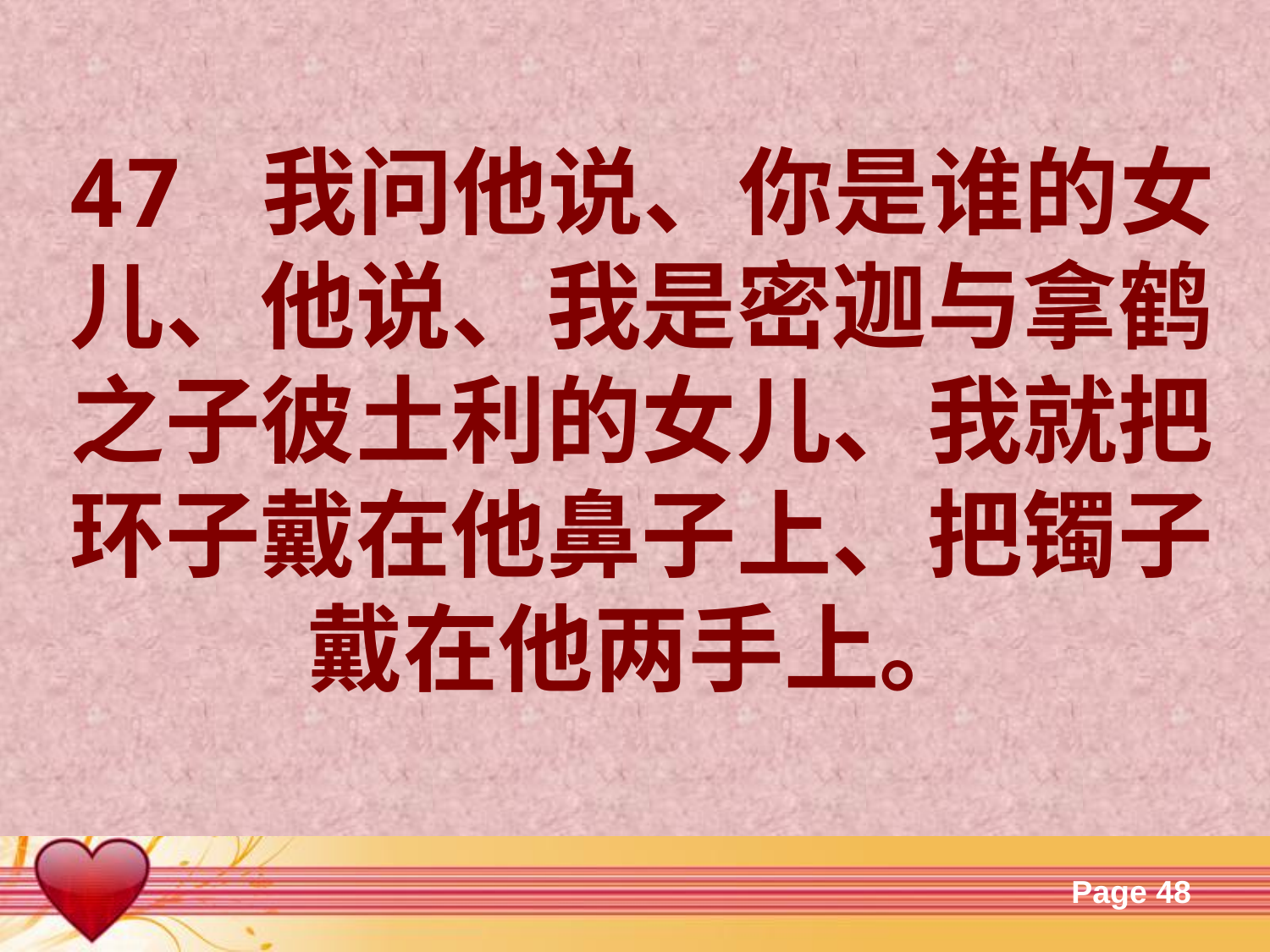

47 我问他说、你是谁的女儿、他说、我是密迦与拿鹤之子彼土利的女儿、我就把环子戴在他鼻子上、把镯子戴在他两手上。